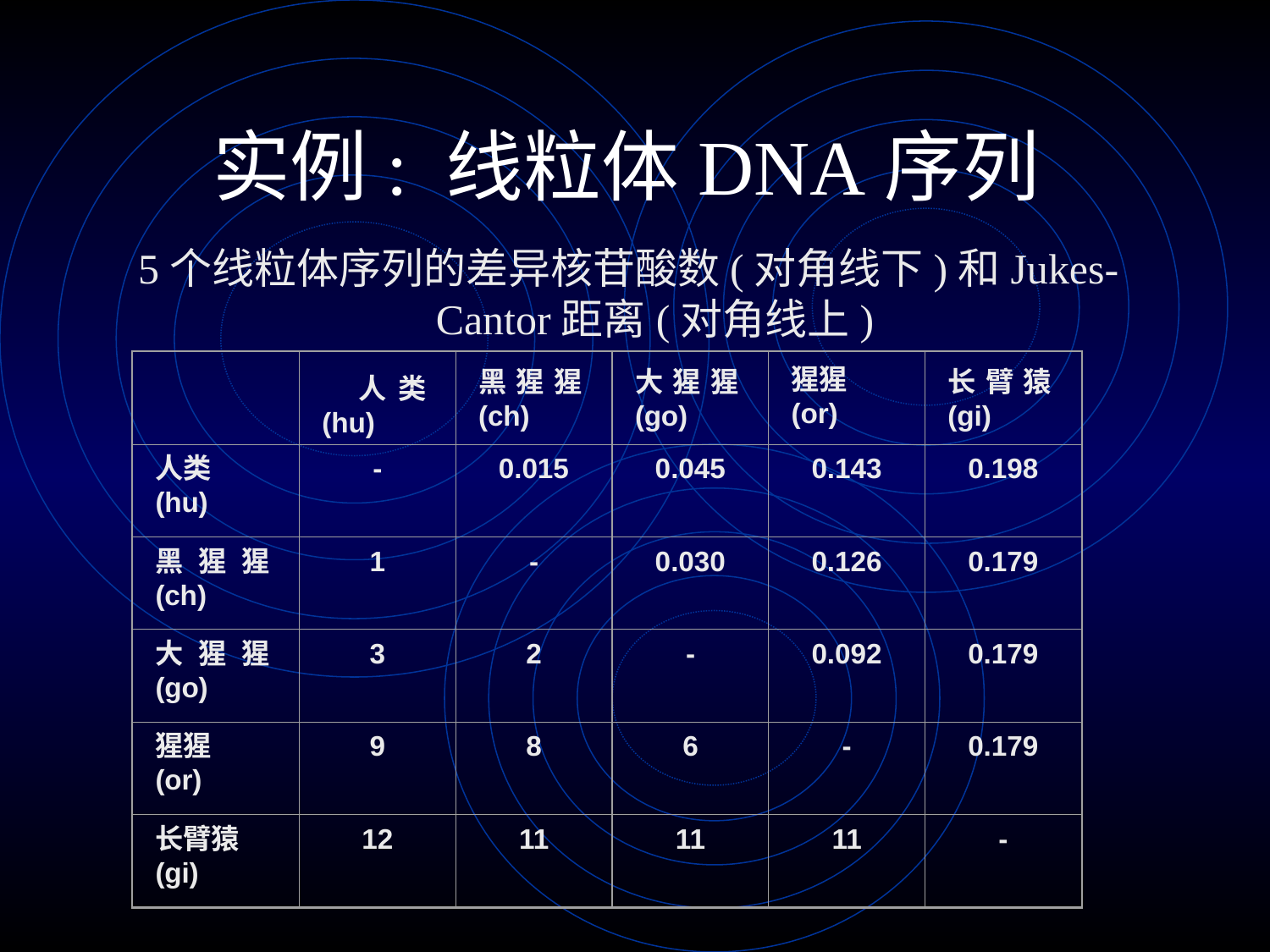

# 实例: 线粒体DNA序列
5个线粒体序列的差异核苷酸数(对角线下)和Jukes-      Cantor距离(对角线上)

 人类(hu)

黑猩猩(ch)

大猩猩(go)

猩猩
(or)

长臂猿(gi)

人类
(hu)

-

0.015

0.045

0.143

0.198

黑猩猩(ch)

1

-

0.030

0.126

0.179

大猩猩(go)

3

2

-

0.092

0.179

猩猩
(or)

9

8

6

-

0.179

长臂猿
(gi)

12

11

11

11

-